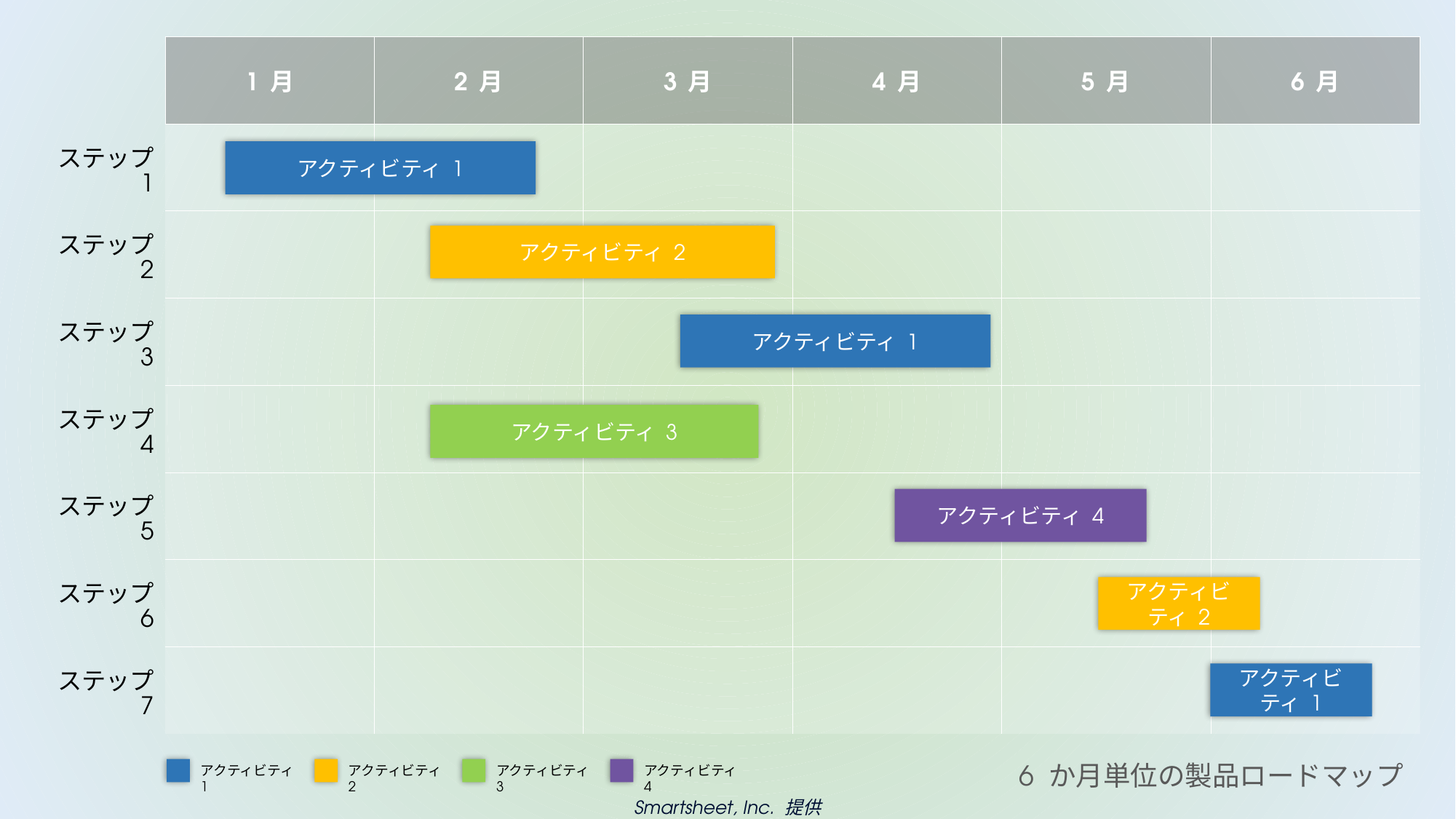

|  | 1 月 | 2 月 | 3 月 | 4 月 | 5 月 | 6 月 |
| --- | --- | --- | --- | --- | --- | --- |
| ステップ 1 |  |  |  |  |  |  |
| ステップ 2 |  |  |  |  |  |  |
| ステップ 3 |  |  |  |  |  |  |
| ステップ 4 |  |  |  |  |  |  |
| ステップ 5 |  |  |  |  |  |  |
| ステップ 6 |  |  |  |  |  |  |
| ステップ 7 |  |  |  |  |  |  |
アクティビティ 1
アクティビティ 2
アクティビティ 1
アクティビティ 3
アクティビティ 4
アクティビティ 2
アクティビティ 1
6 か月単位の製品ロードマップ
アクティビティ 1
アクティビティ 2
アクティビティ 3
アクティビティ 4

Smartsheet, Inc. 提供